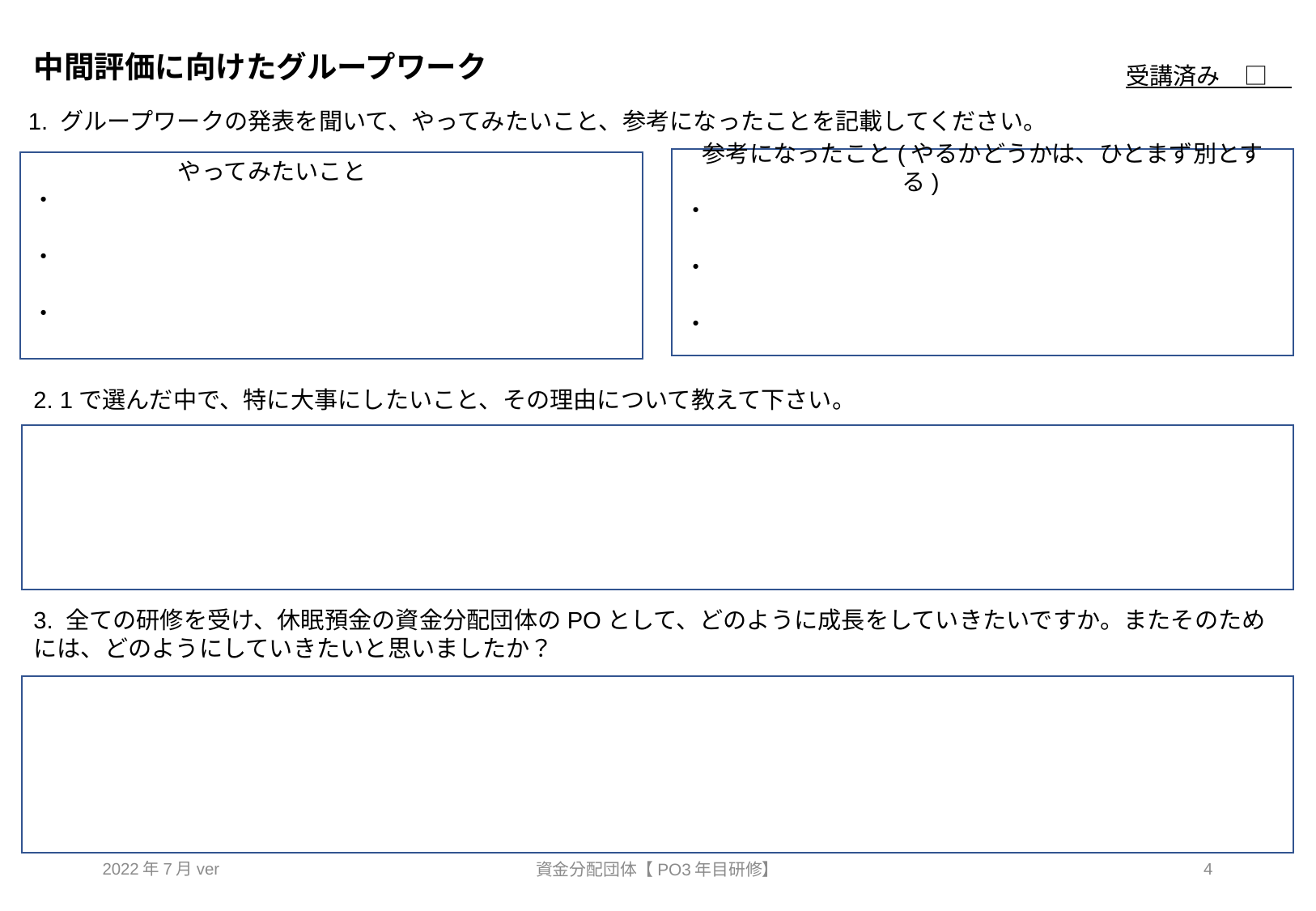

# 中間評価に向けたグループワーク
受講済み　□
1. グループワークの発表を聞いて、やってみたいこと、参考になったことを記載してください。
参考になったこと(やるかどうかは、ひとまず別とする)
・

・

・

やってみたいこと
・

・

・

2. 1で選んだ中で、特に大事にしたいこと、その理由について教えて下さい。

3. 全ての研修を受け、休眠預金の資金分配団体のPOとして、どのように成長をしていきたいですか。またそのためには、どのようにしていきたいと思いましたか？

2022年7月ver
資金分配団体【PO3年目研修】
4